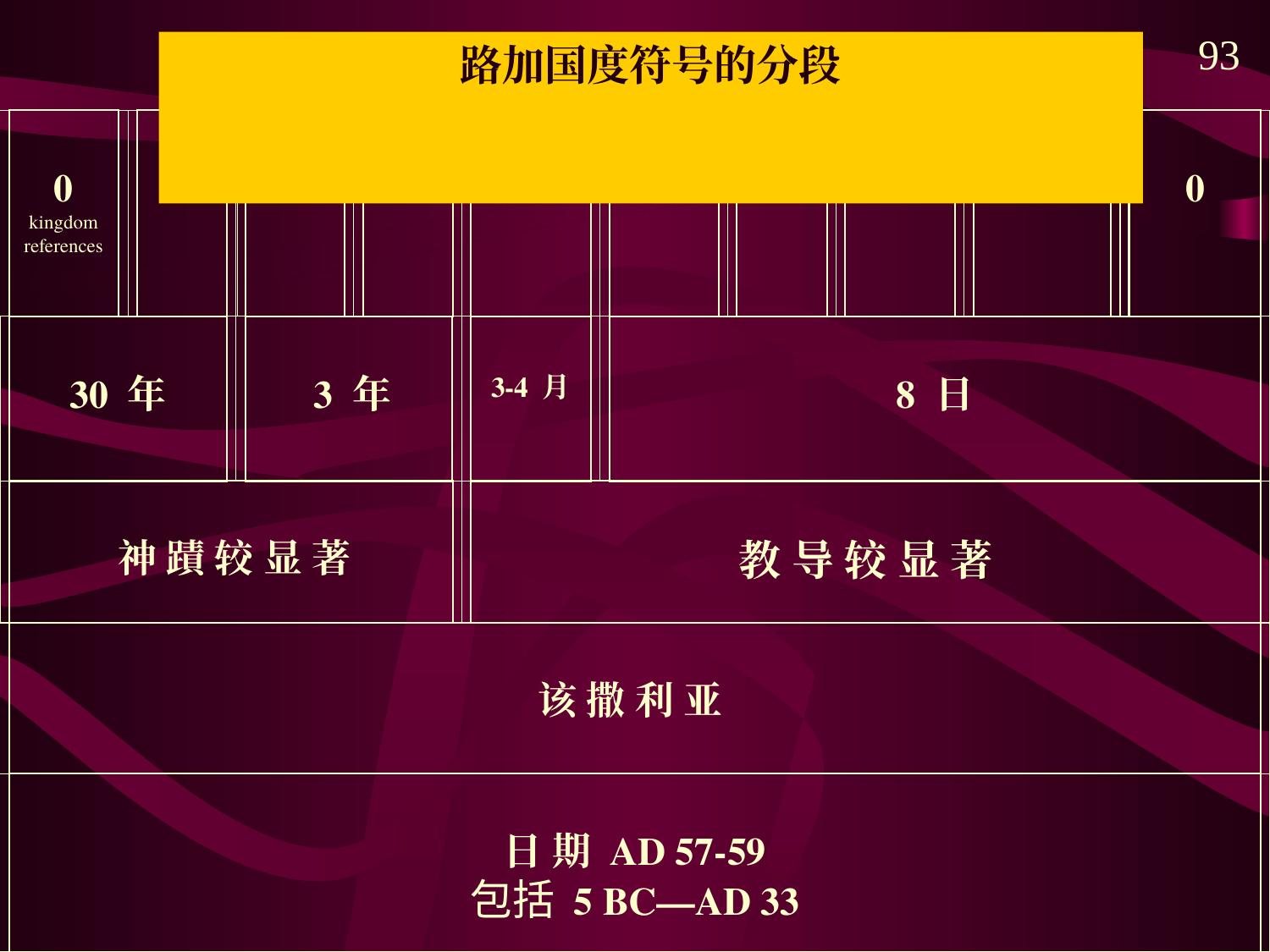

93
路加国度符号的分段

0
kingdom
references

1

0

8

25

2

4

2

0

0

30 年

3 年

3-4 月

8 日

神 蹟 较 显 著

教 导 较 显 著

该 撒 利 亚

日 期 AD 57-59
包括 5 BC—AD 33